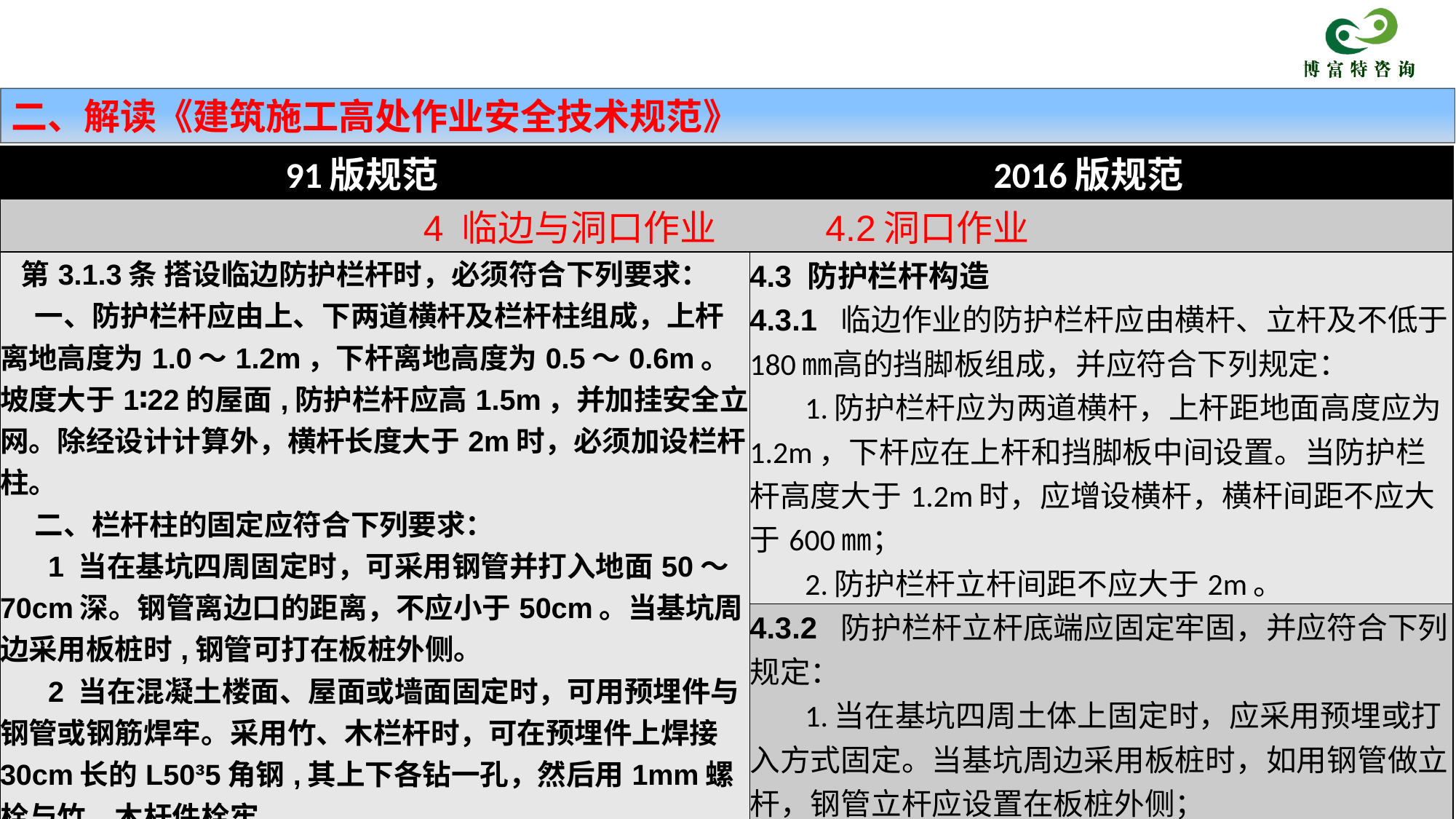

二、解读《建筑施工高处作业安全技术规范》
| 91版规范 | 2016版规范 |  |
| --- | --- | --- |
| 4 临边与洞口作业 4.2洞口作业 |  |  |
| 第3.1.3条 搭设临边防护栏杆时，必须符合下列要求：  一、防护栏杆应由上、下两道横杆及栏杆柱组成，上杆离地高度为1.0～1.2m，下杆离地高度为0.5～0.6m。坡度大于1∶22的屋面,防护栏杆应高1.5m，并加挂安全立网。除经设计计算外，横杆长度大于2m时，必须加设栏杆柱。  二、栏杆柱的固定应符合下列要求：  1 当在基坑四周固定时，可采用钢管并打入地面50～70cm深。钢管离边口的距离，不应小于50cm。当基坑周边采用板桩时,钢管可打在板桩外侧。  2 当在混凝土楼面、屋面或墙面固定时，可用预埋件与钢管或钢筋焊牢。采用竹、木栏杆时，可在预埋件上焊接30cm长的L50³5角钢,其上下各钻一孔，然后用1mm螺栓与竹、木杆件栓牢。  3 当在砖或砌块等砌体上固定时，可预先砌入规格相适应的80³6弯转扁钢作预埋铁的混凝土块，然后用上项方法固定。 |  | 4.3 防护栏杆构造 4.3.1 临边作业的防护栏杆应由横杆、立杆及不低于180㎜高的挡脚板组成，并应符合下列规定： 1.防护栏杆应为两道横杆，上杆距地面高度应为1.2m，下杆应在上杆和挡脚板中间设置。当防护栏杆高度大于1.2m时，应增设横杆，横杆间距不应大于600㎜； 2.防护栏杆立杆间距不应大于2m。 |
|  |  | 4.3.2 防护栏杆立杆底端应固定牢固，并应符合下列规定： 1.当在基坑四周土体上固定时，应采用预埋或打入方式固定。当基坑周边采用板桩时，如用钢管做立杆，钢管立杆应设置在板桩外侧； 2.当采用木立杆时，预埋件应与木杆件连接牢固。 |